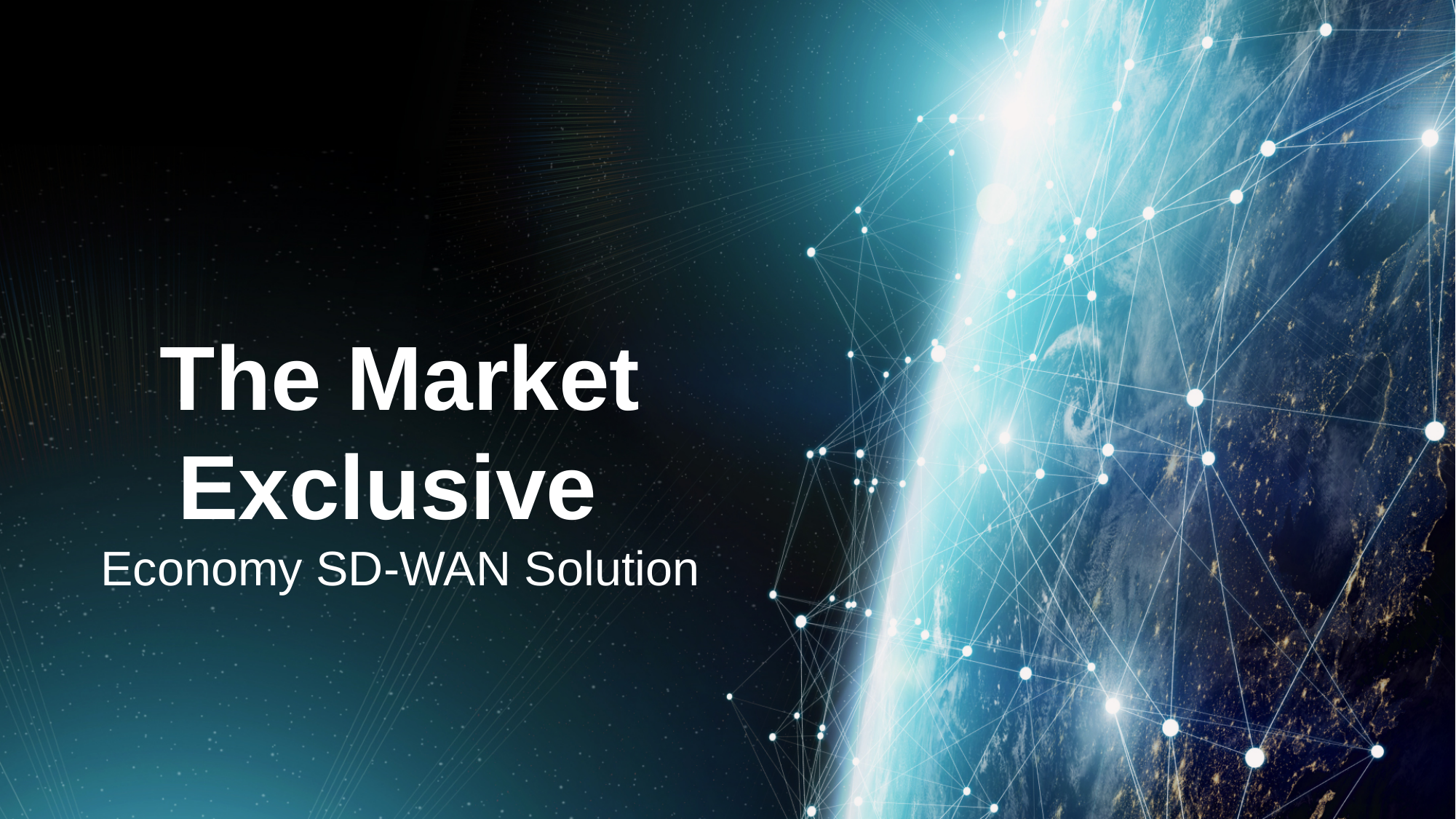

# The Market Exclusive Economy SD-WAN Solution

市場唯一
經濟型 SD-WAN
訂閱方案